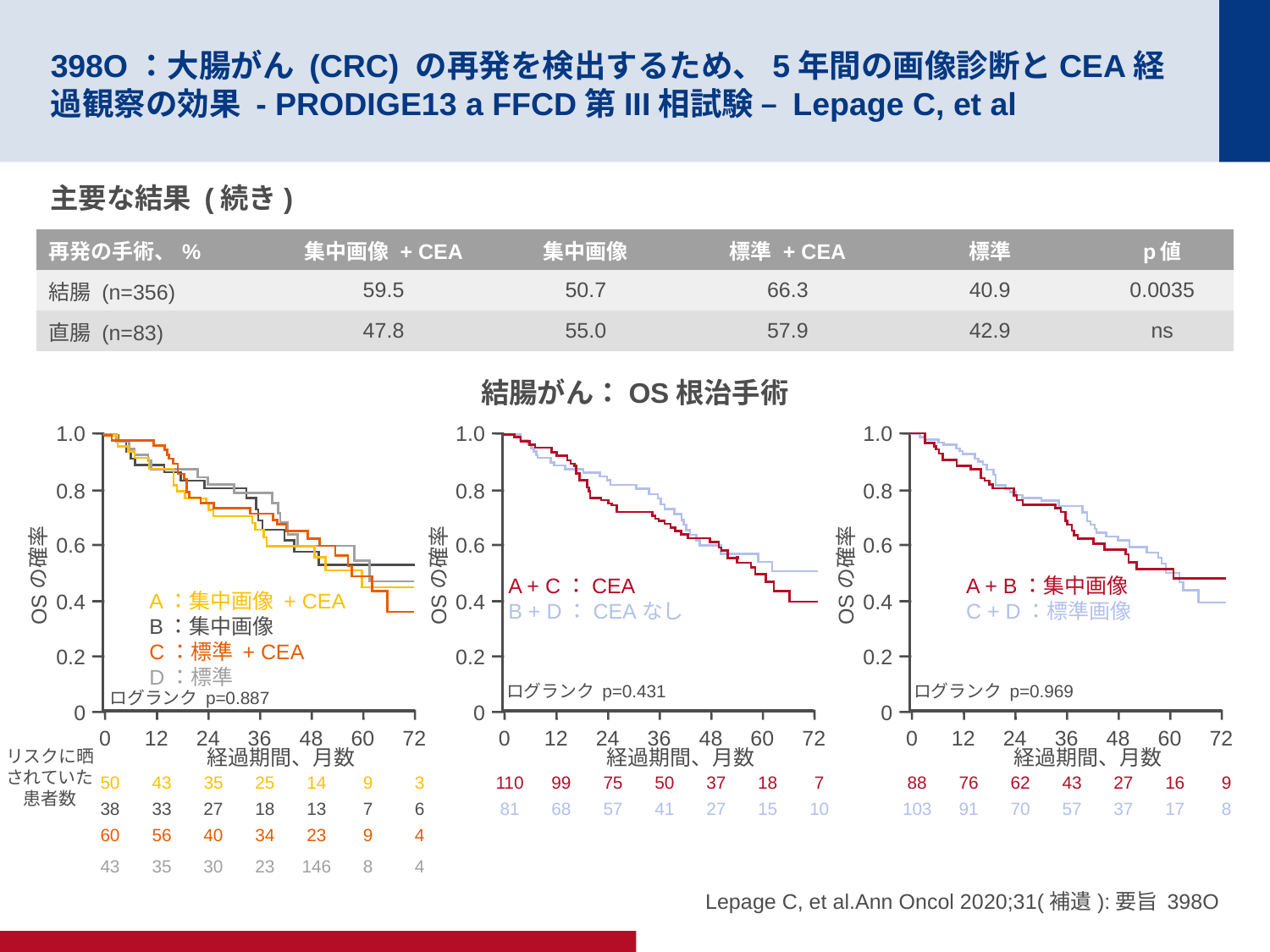

# 398O：大腸がん (CRC) の再発を検出するため、5年間の画像診断とCEA経過観察の効果 - PRODIGE13 a FFCD第III相試験 – Lepage C, et al
主要な結果 (続き)
| 再発の手術、% | 集中画像 + CEA | 集中画像 | 標準 + CEA | 標準 | p値 |
| --- | --- | --- | --- | --- | --- |
| 結腸 (n=356) | 59.5 | 50.7 | 66.3 | 40.9 | 0.0035 |
| 直腸 (n=83) | 47.8 | 55.0 | 57.9 | 42.9 | ns |
結腸がん：OS根治手術
1.0

0.8

0.6

OSの確率
0.4

0.2

0

A：集中画像 + CEA
B：集中画像
C：標準 + CEA
D：標準
ログランク p=0.887

0
12
24
36
48
60
72
50
43
35
25
14
9
3
38
33
27
18
13
7
6
60
56
40
34
23
9
4
43
35
30
23
146
8
4
経過期間、月数
1.0

0.8

0.6

OSの確率
0.4

0.2

0

1.0

0.8

0.6

OSの確率
0.4

0.2

0

A + C：CEA
B + D：CEAなし
A + B：集中画像
C + D：標準画像
ログランク p=0.431
ログランク p=0.969

0
12
24
36
48
60
72

0
12
24
36
48
60
72
経過期間、月数
経過期間、月数
リスクに晒されていた患者数
110
99
75
50
37
18
7
88
76
62
43
27
16
9
81
68
57
41
27
15
10
103
91
70
57
37
17
8
Lepage C, et al.Ann Oncol 2020;31(補遺):要旨 398O